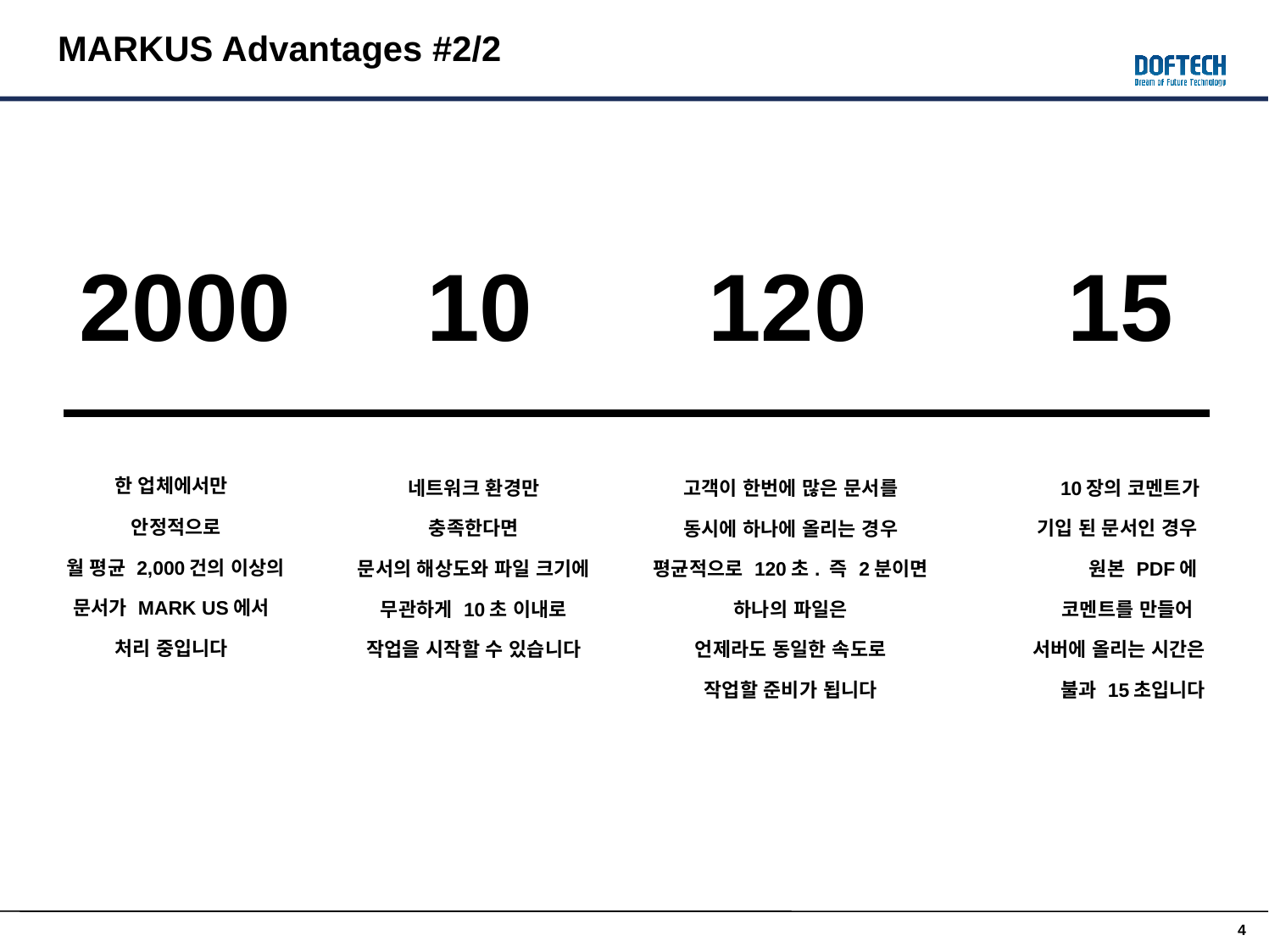

MARKUS Advantages #2/2
2000
10
120
15
| 한 업체에서만 | 네트워크 환경만 | 고객이 한번에 많은 문서를 | 10장의 코멘트가 |
| --- | --- | --- | --- |
| 안정적으로 | 충족한다면 | 동시에 하나에 올리는 경우 | 기입 된 문서인 경우 |
| 월 평균 2,000건의 이상의 | 문서의 해상도와 파일 크기에 | 평균적으로 120초. 즉 2분이면 | 원본 PDF에 |
| 문서가 MARK US에서 | 무관하게 10초 이내로 | 하나의 파일은 | 코멘트를 만들어 |
| 처리 중입니다 | 작업을 시작할 수 있습니다 | 언제라도 동일한 속도로 | 서버에 올리는 시간은 |
|  |  | 작업할 준비가 됩니다 | 불과 15초입니다 |